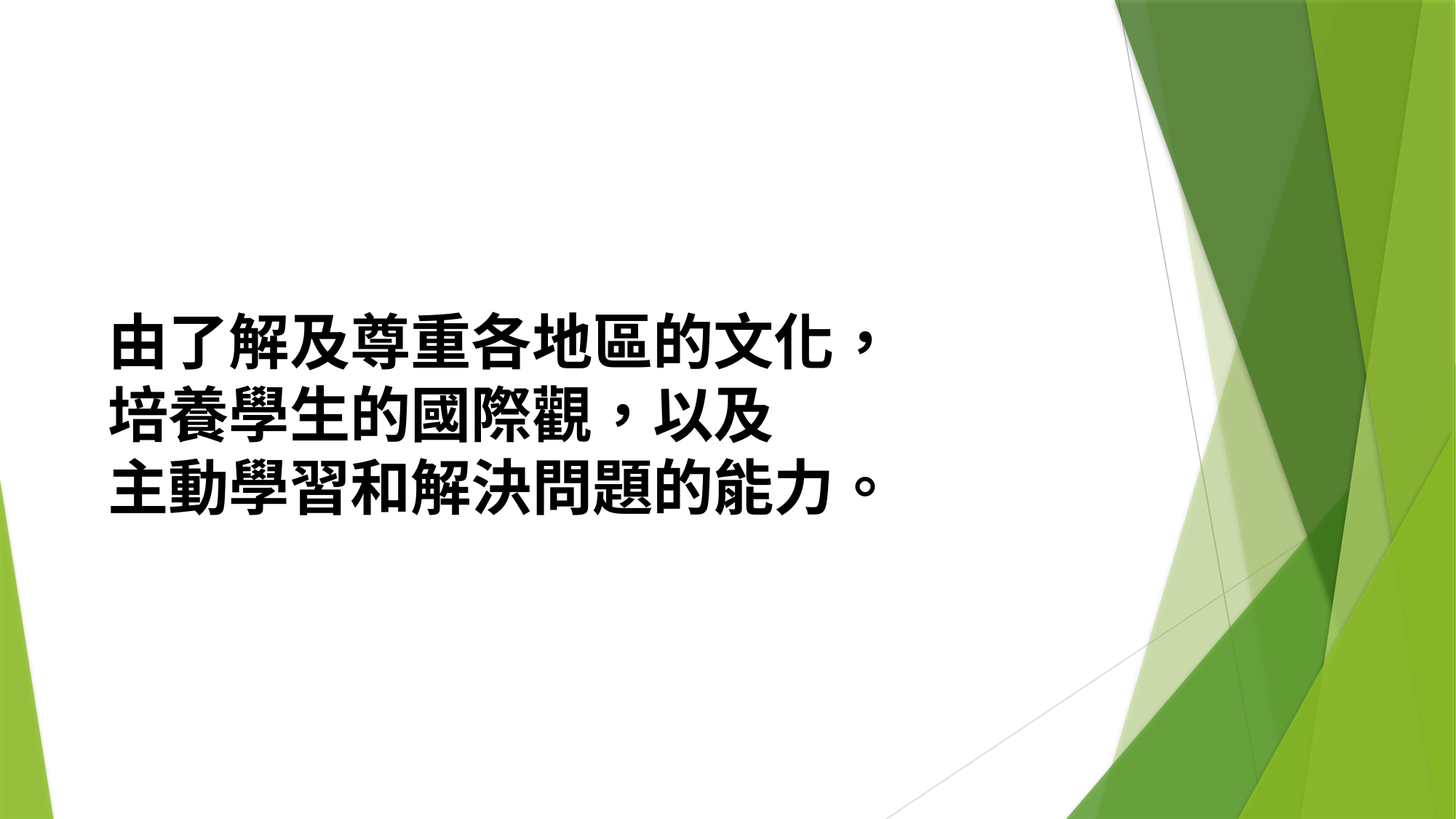

由了解及尊重各地區的文化，
培養學生的國際觀，以及
主動學習和解決問題的能力。